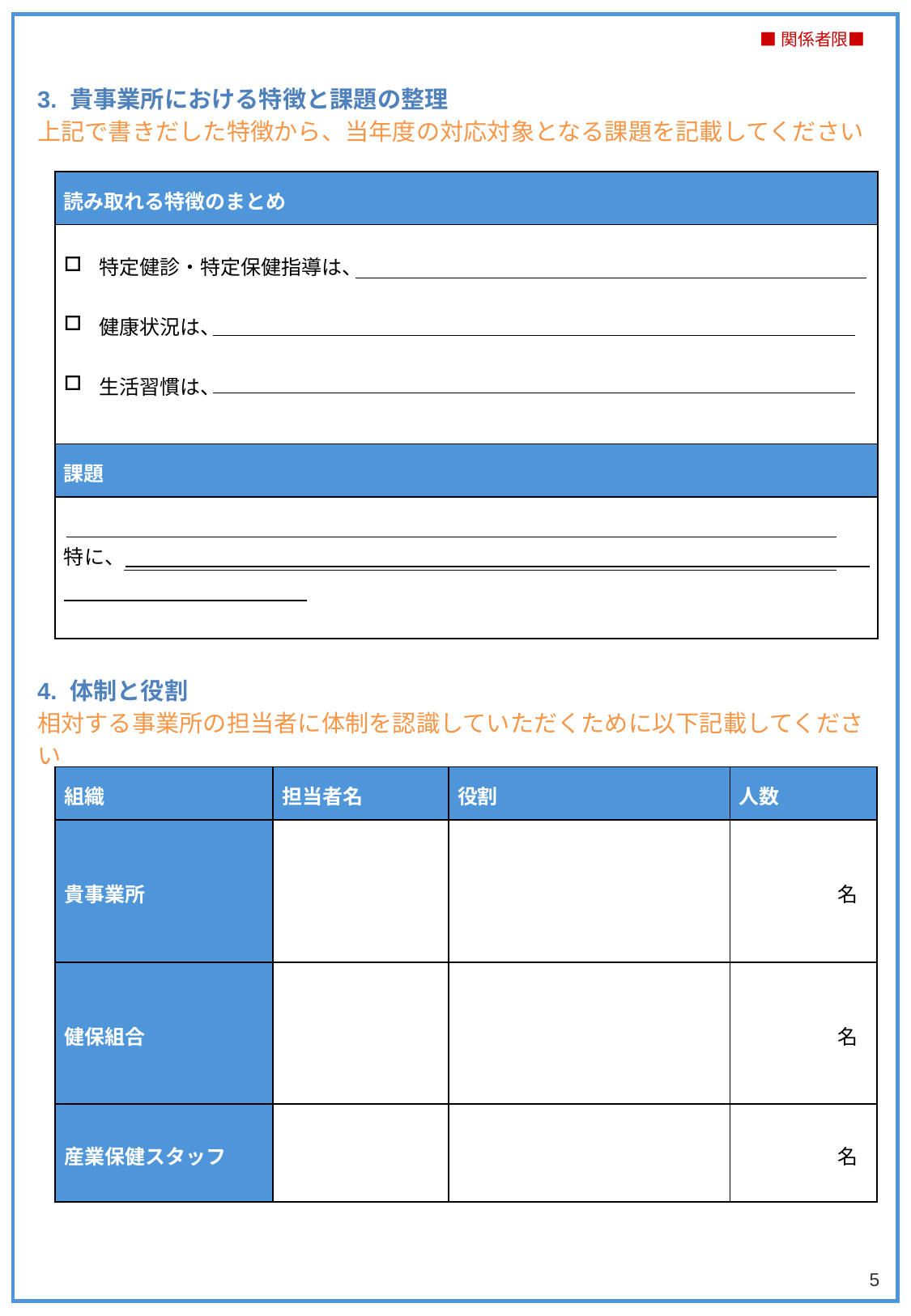

3. 貴事業所における特徴と課題の整理
上記で書きだした特徴から、当年度の対応対象となる課題を記載してください
| 読み取れる特徴のまとめ |
| --- |
| 特定健診・特定保健指導は、 健康状況は、 生活習慣は、 |
| 課題 |
| 特に、 |
4. 体制と役割
相対する事業所の担当者に体制を認識していただくために以下記載してください
| 組織 | 担当者名 | 役割 | 人数 |
| --- | --- | --- | --- |
| 貴事業所 |  |  | 名 |
| 健保組合 |  |  | 名 |
| 産業保健スタッフ |  |  | 名 |